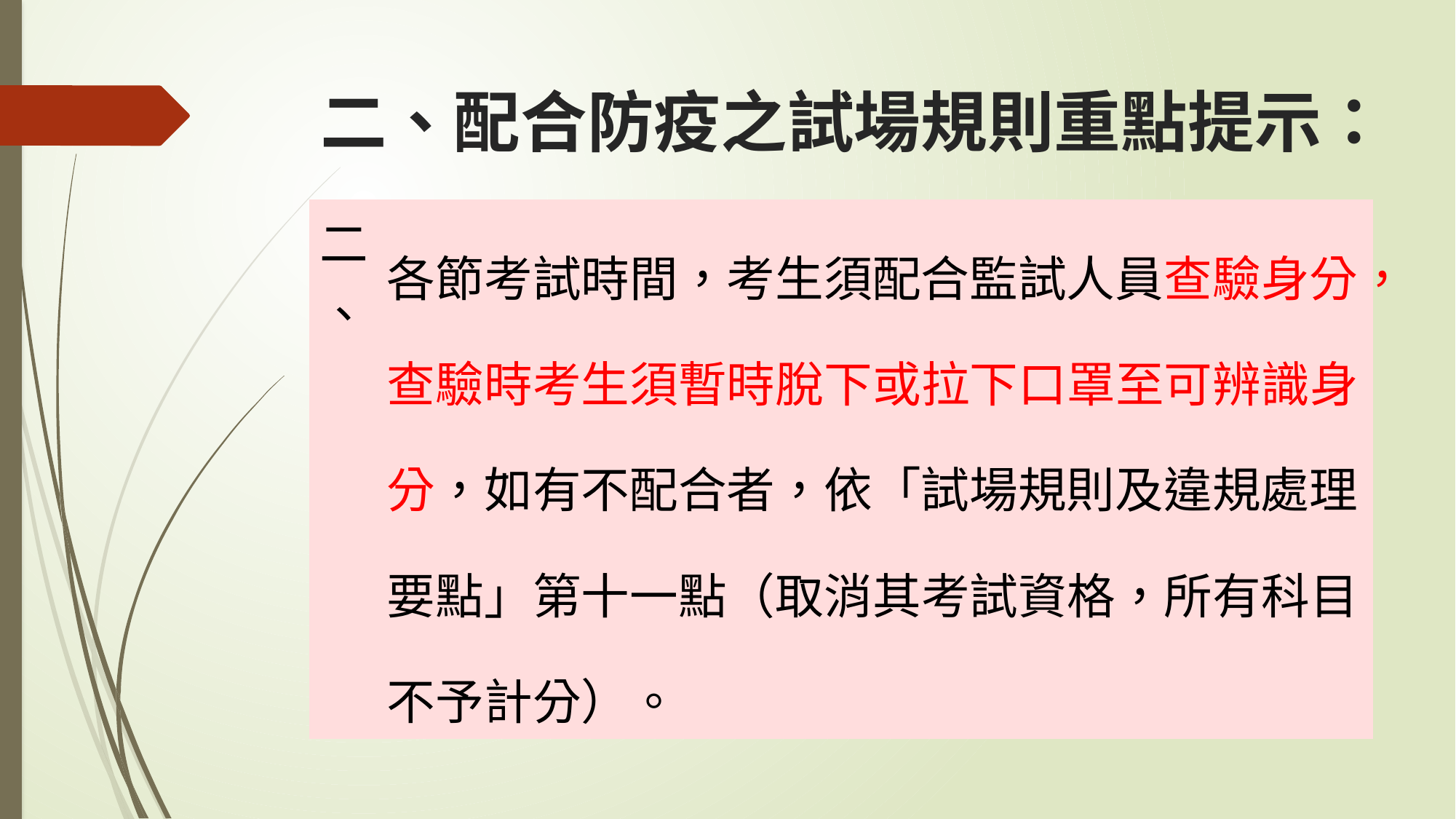

# 二、配合防疫之試場規則重點提示：
| 二、 | 各節考試時間，考生須配合監試人員查驗身分，查驗時考生須暫時脫下或拉下口罩至可辨識身分，如有不配合者，依「試場規則及違規處理要點」第十一點（取消其考試資格，所有科目不予計分）。 |
| --- | --- |